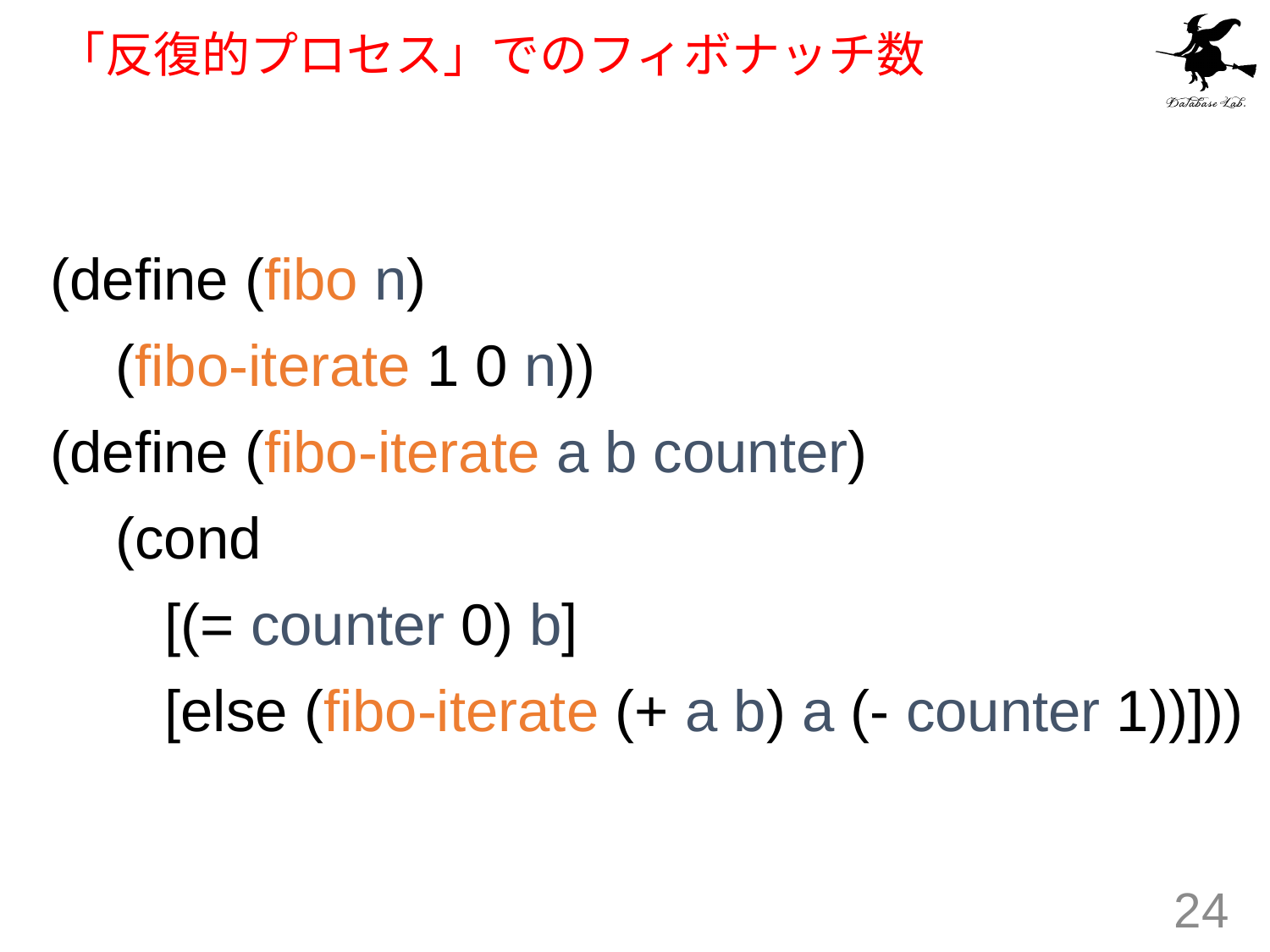

# 「反復的プロセス」でのフィボナッチ数
(define (fibo n)
    (fibo-iterate 1 0 n))
(define (fibo-iterate a b counter)
    (cond
       [(= counter 0) b]
       [else (fibo-iterate (+ a b) a (- counter 1))]))

24